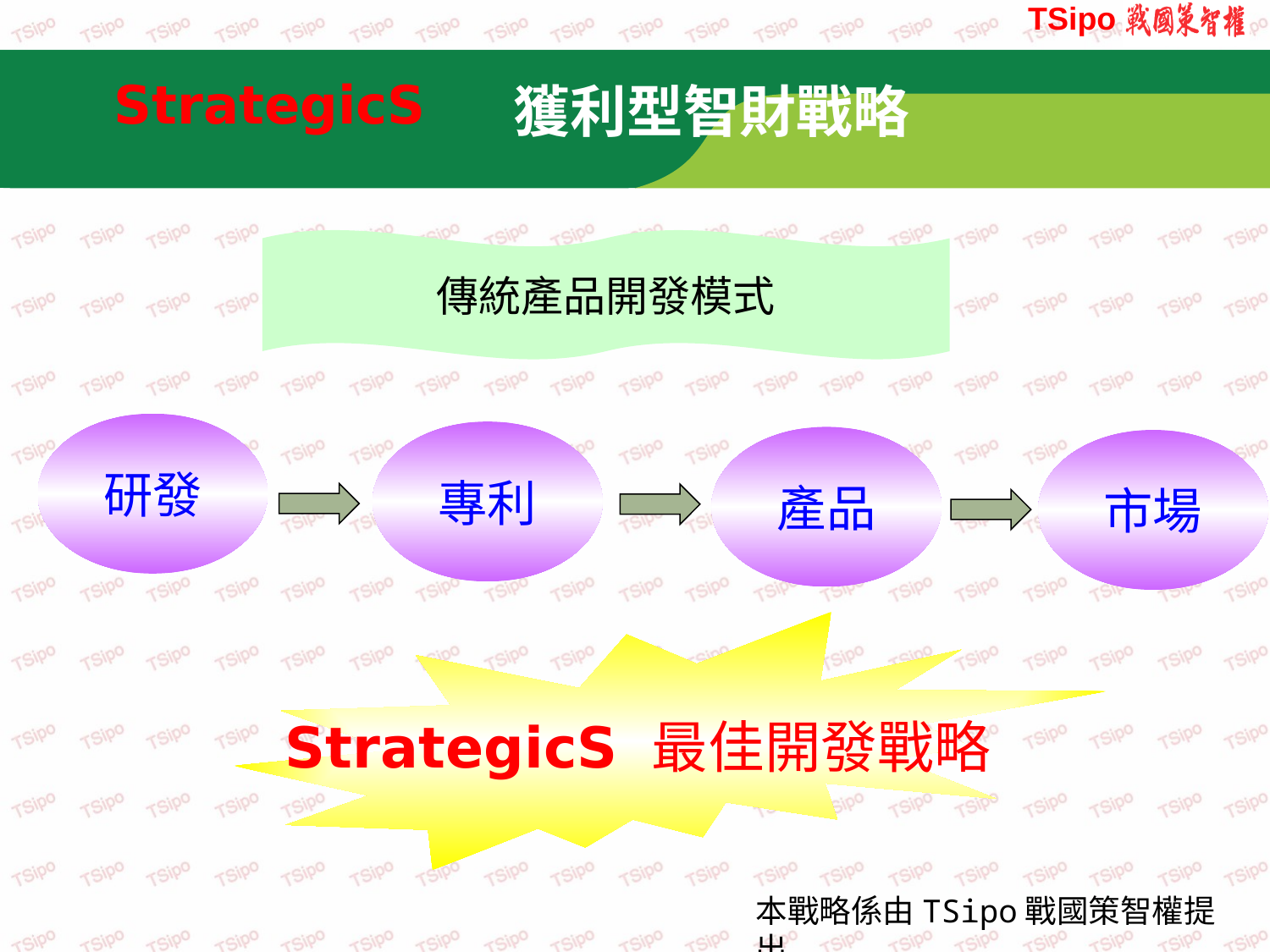

StrategicS
# 獲利型智財戰略
傳統產品開發模式
研發
專利
產品
市場

StrategicS 最佳開發戰略
本戰略係由TSipo戰國策智權提出